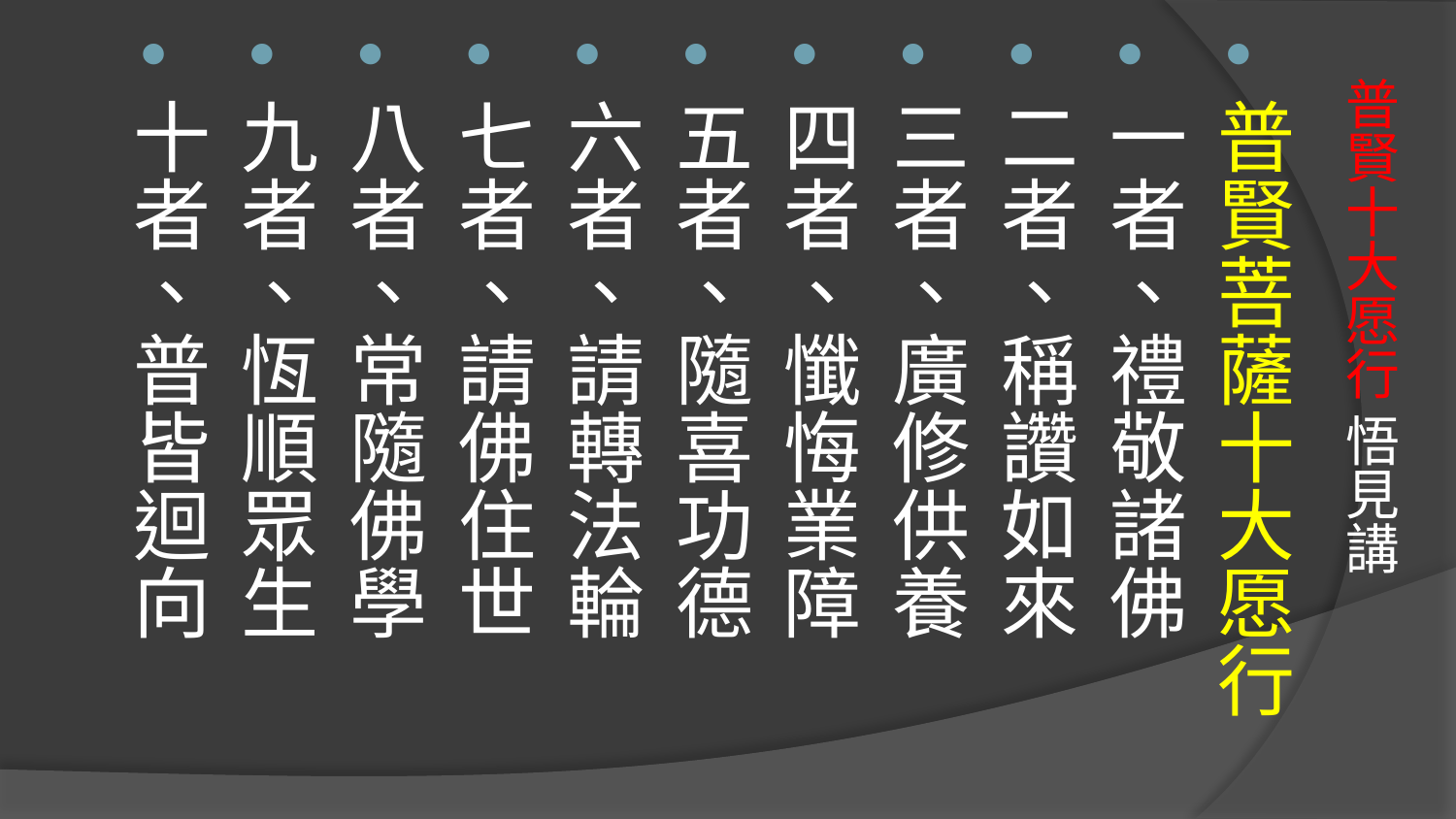

普賢菩薩十大愿行
一者、禮敬諸佛
二者、稱讚如來
三者、廣修供養
四者、懺悔業障
五者、隨喜功德
六者、請轉法輪
七者、請佛住世
八者、常隨佛學
九者、恆順眾生
十者、普皆迴向

# 普賢十大愿行 悟見講